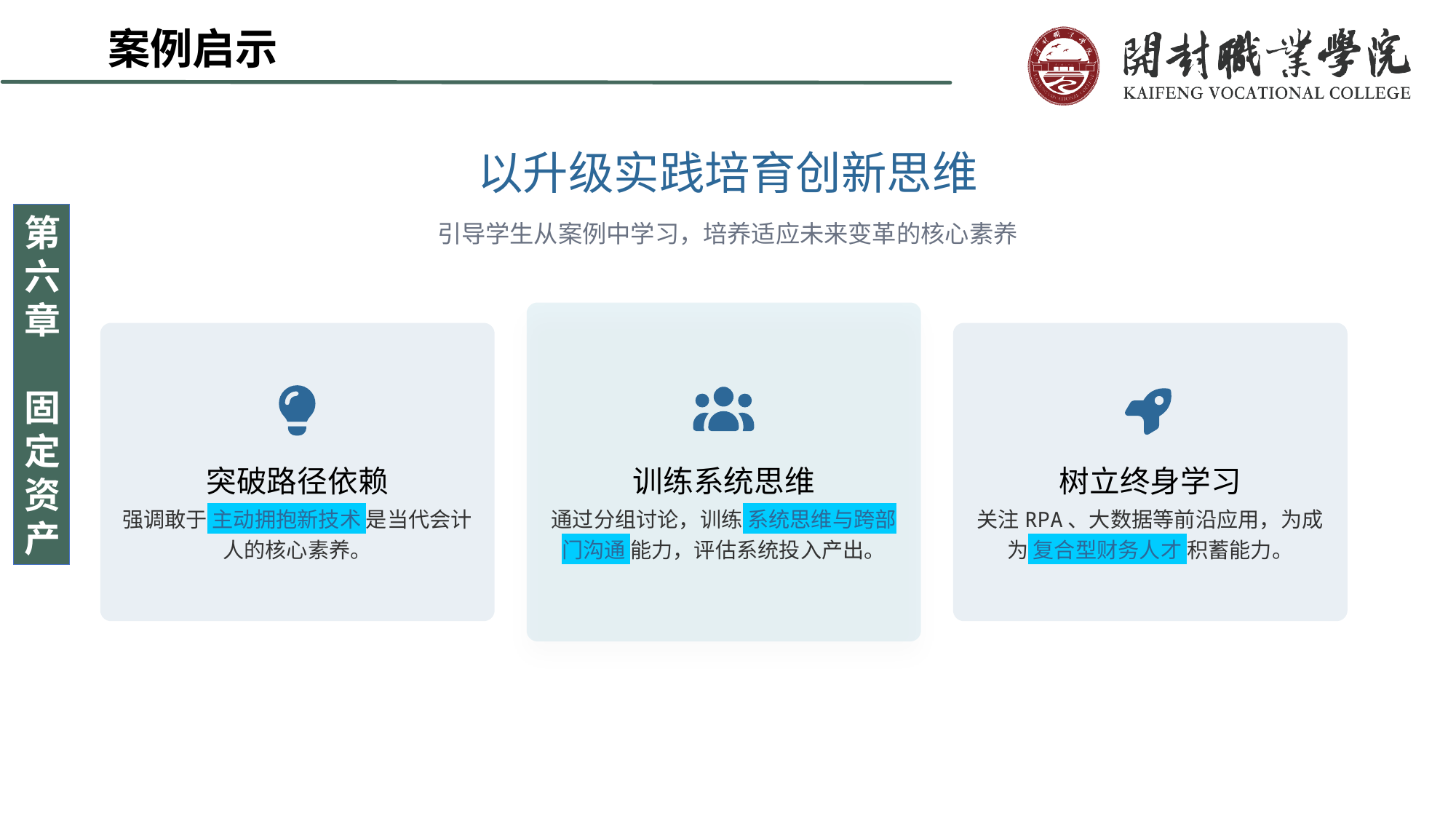

案例启示

以升级实践培育创新思维
引导学生从案例中学习，培养适应未来变革的核心素养

突破路径依赖
训练系统思维
树立终身学习
强调敢于 主动拥抱新技术 是当代会计人的核心素养。
通过分组讨论，训练 系统思维与跨部门沟通 能力，评估系统投入产出。
关注RPA、大数据等前沿应用，为成为 复合型财务人才 积蓄能力。